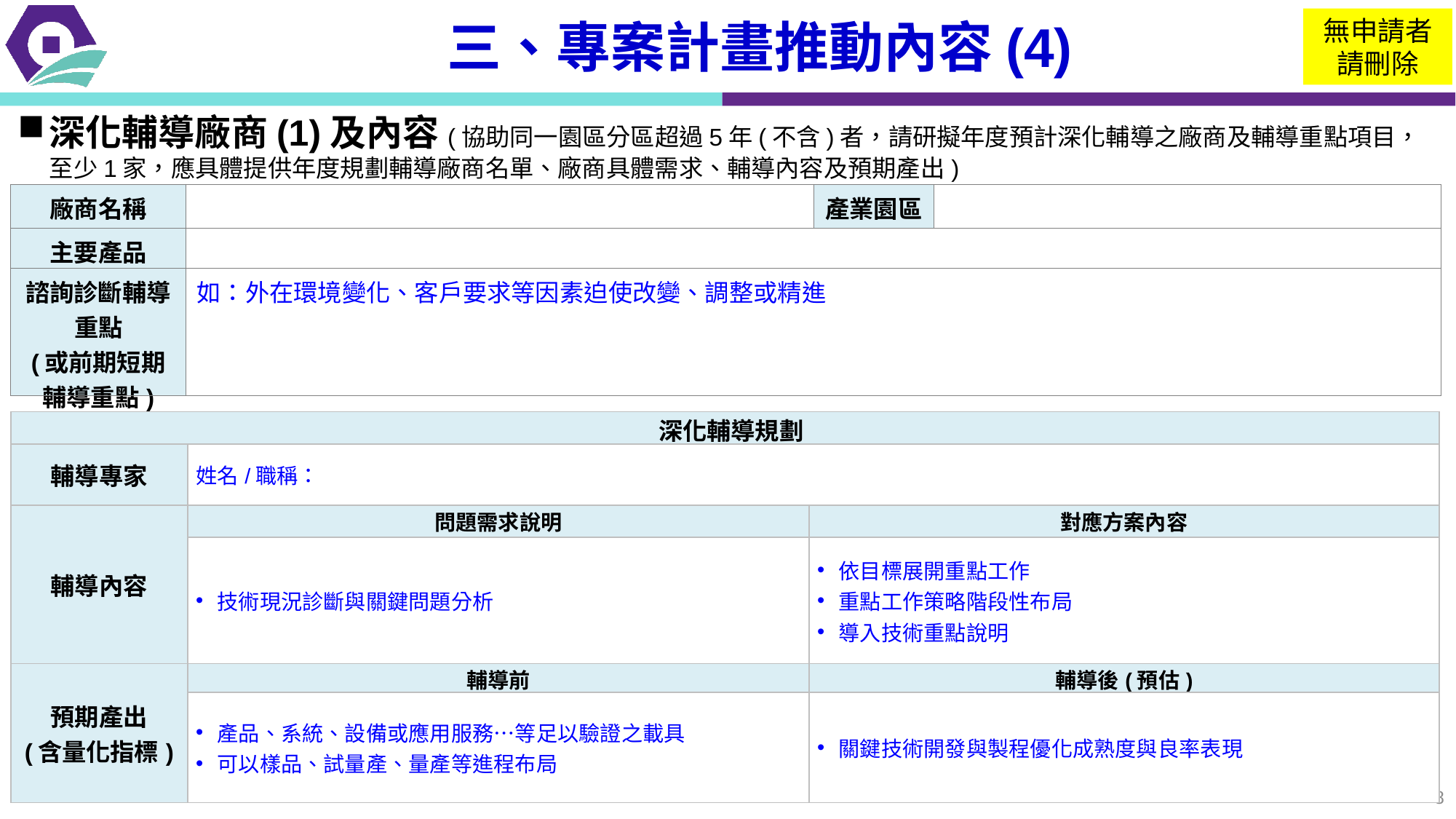

# 三、專案計畫推動內容(4)
無申請者請刪除
深化輔導廠商(1)及內容(協助同一園區分區超過5年(不含)者，請研擬年度預計深化輔導之廠商及輔導重點項目，至少1家，應具體提供年度規劃輔導廠商名單、廠商具體需求、輔導內容及預期產出)
| 廠商名稱 |  | 產業園區 |  |
| --- | --- | --- | --- |
| 主要產品 |  |  |  |
| 諮詢診斷輔導重點 (或前期短期輔導重點) | 如：外在環境變化、客戶要求等因素迫使改變、調整或精進 |  |  |
| 深化輔導規劃 | 深化輔導規劃 |  |
| --- | --- | --- |
| 輔導專家 | 姓名/職稱： |  |
| 輔導內容 | 問題需求說明 | 對應方案內容 |
|  | 技術現況診斷與關鍵問題分析 | 依目標展開重點工作 重點工作策略階段性布局 導入技術重點說明 |
| 預期產出 (含量化指標) | 輔導前 | 輔導後(預估) |
|  | 產品、系統、設備或應用服務…等足以驗證之載具  可以樣品、試量產、量產等進程布局 | 關鍵技術開發與製程優化成熟度與良率表現 |
8
8